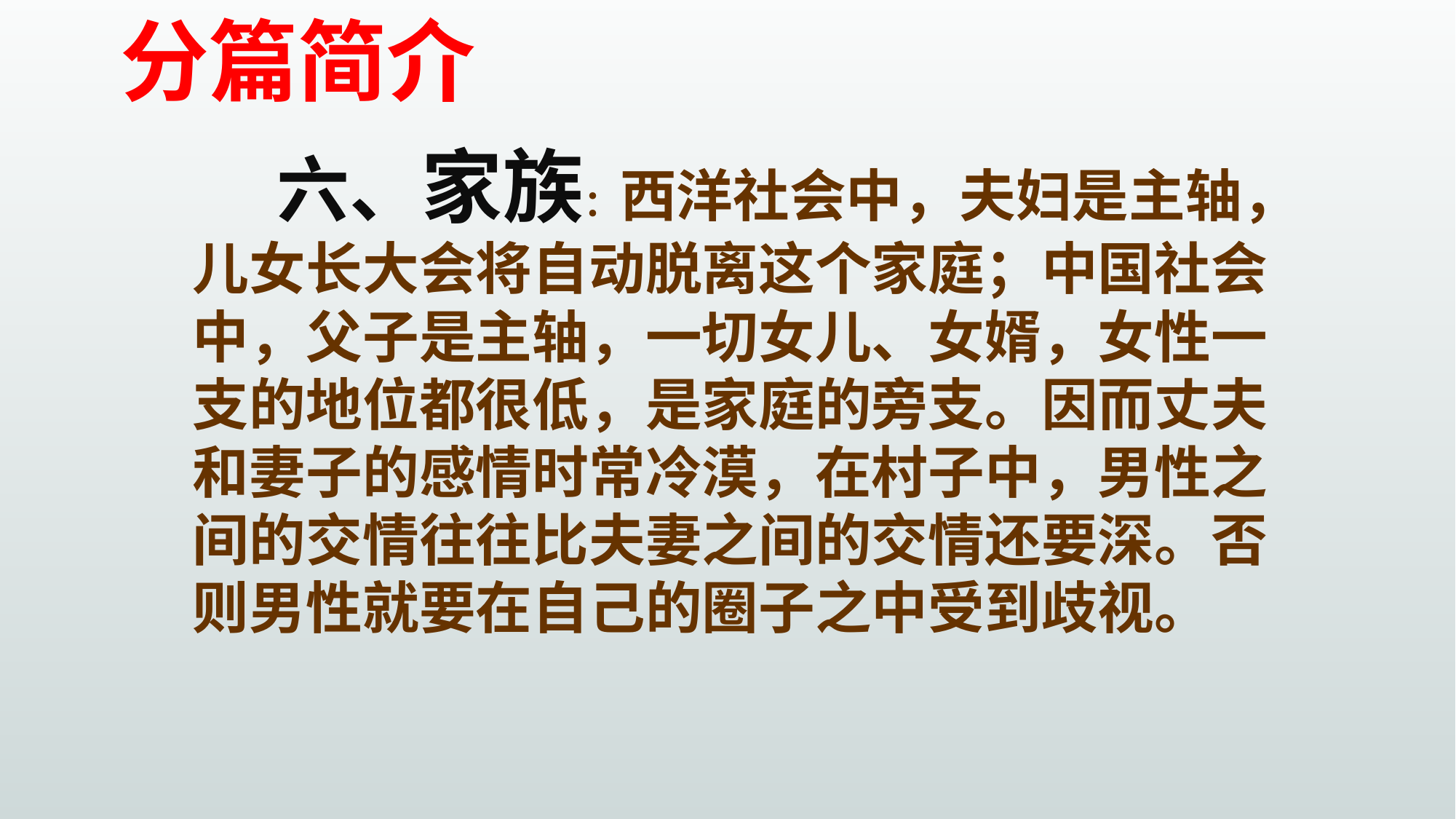

分篇简介
    六、家族：西洋社会中，夫妇是主轴，儿女长大会将自动脱离这个家庭；中国社会中，父子是主轴，一切女儿、女婿，女性一支的地位都很低，是家庭的旁支。因而丈夫和妻子的感情时常冷漠，在村子中，男性之间的交情往往比夫妻之间的交情还要深。否则男性就要在自己的圈子之中受到歧视。